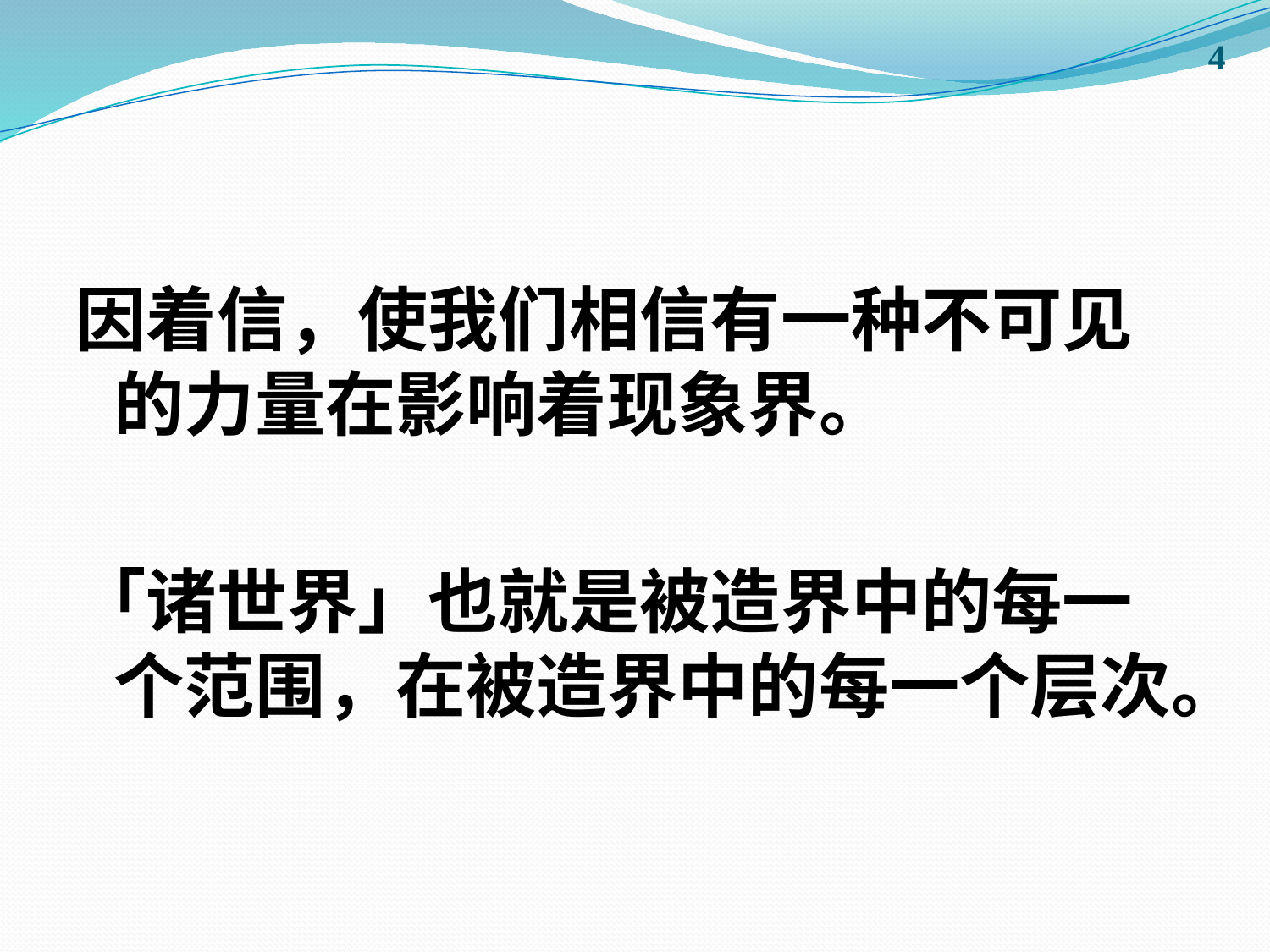

4
#
因着信，使我们相信有一种不可见的力量在影响着现象界。

「诸世界」也就是被造界中的每一个范围，在被造界中的每一个层次。